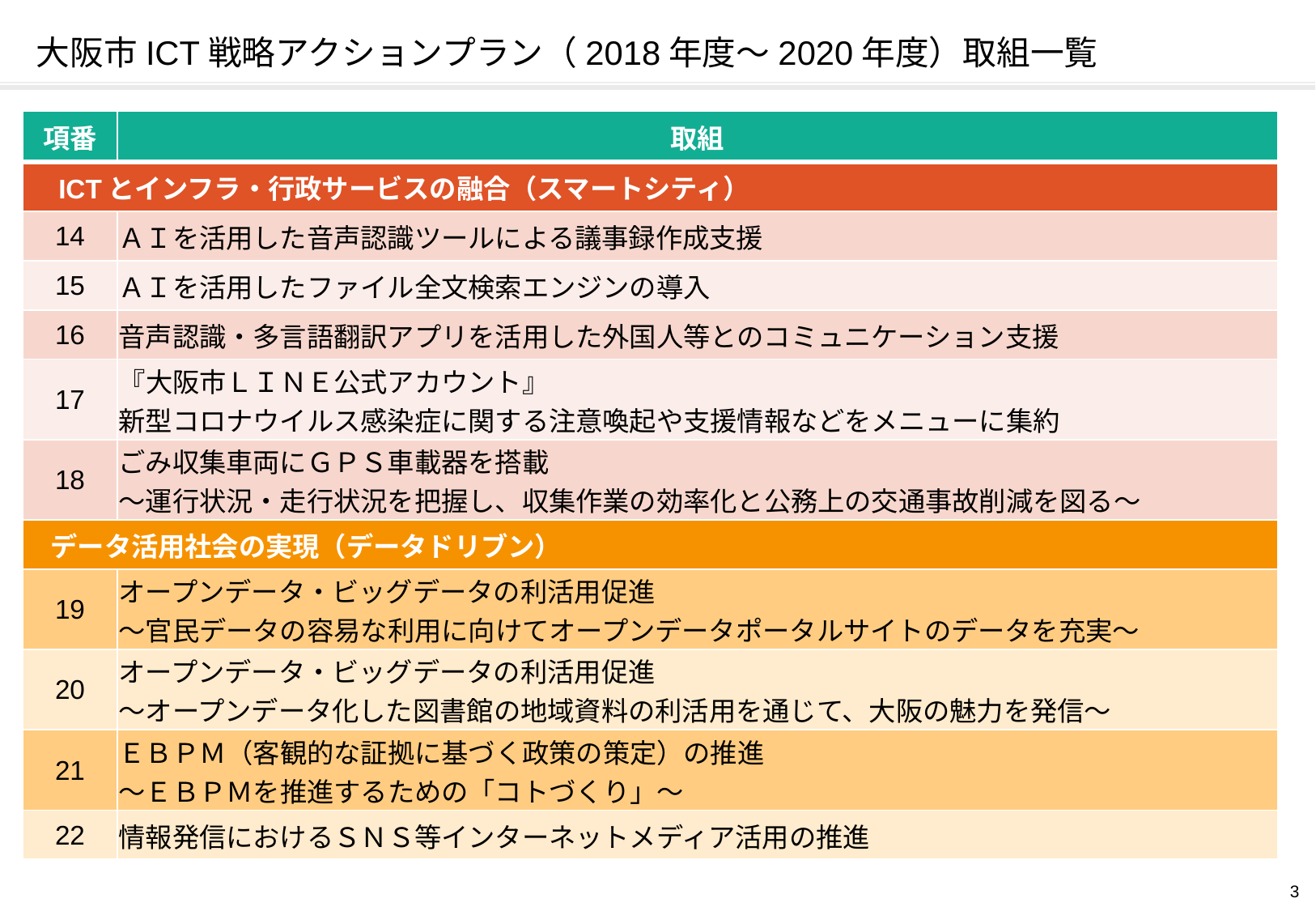

# 大阪市ICT戦略アクションプラン（2018年度～2020年度）取組一覧
| 項番 | 取組 |
| --- | --- |
| ICTとインフラ・行政サービスの融合（スマートシティ） |  |
| 14 | ＡＩを活用した音声認識ツールによる議事録作成支援 |
| 15 | ＡＩを活用したファイル全文検索エンジンの導入 |
| 16 | 音声認識・多言語翻訳アプリを活用した外国人等とのコミュニケーション支援 |
| 17 | 『大阪市ＬＩＮＥ公式アカウント』 新型コロナウイルス感染症に関する注意喚起や支援情報などをメニューに集約 |
| 18 | ごみ収集車両にＧＰＳ車載器を搭載 ～運行状況・走行状況を把握し、収集作業の効率化と公務上の交通事故削減を図る～ |
| データ活用社会の実現（データドリブン） |  |
| 19 | オープンデータ・ビッグデータの利活用促進 ～官民データの容易な利用に向けてオープンデータポータルサイトのデータを充実～ |
| 20 | オープンデータ・ビッグデータの利活用促進 ～オープンデータ化した図書館の地域資料の利活用を通じて、大阪の魅力を発信～ |
| 21 | ＥＢＰＭ（客観的な証拠に基づく政策の策定）の推進 ～ＥＢＰＭを推進するための「コトづくり」～ |
| 22 | 情報発信におけるＳＮＳ等インターネットメディア活用の推進 |
3